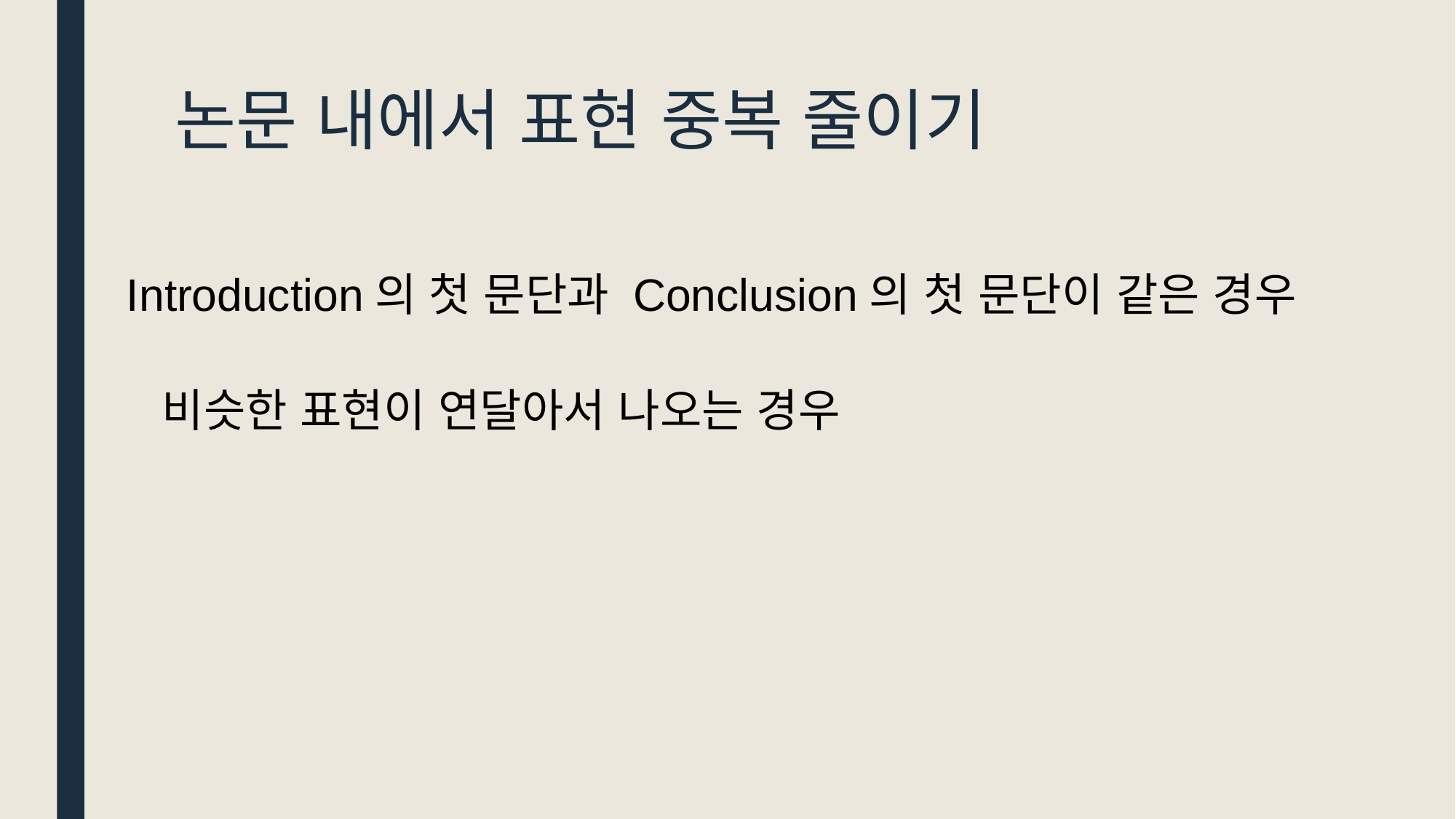

# 논문 내에서 표현 중복 줄이기
Introduction의 첫 문단과 Conclusion의 첫 문단이 같은 경우
비슷한 표현이 연달아서 나오는 경우